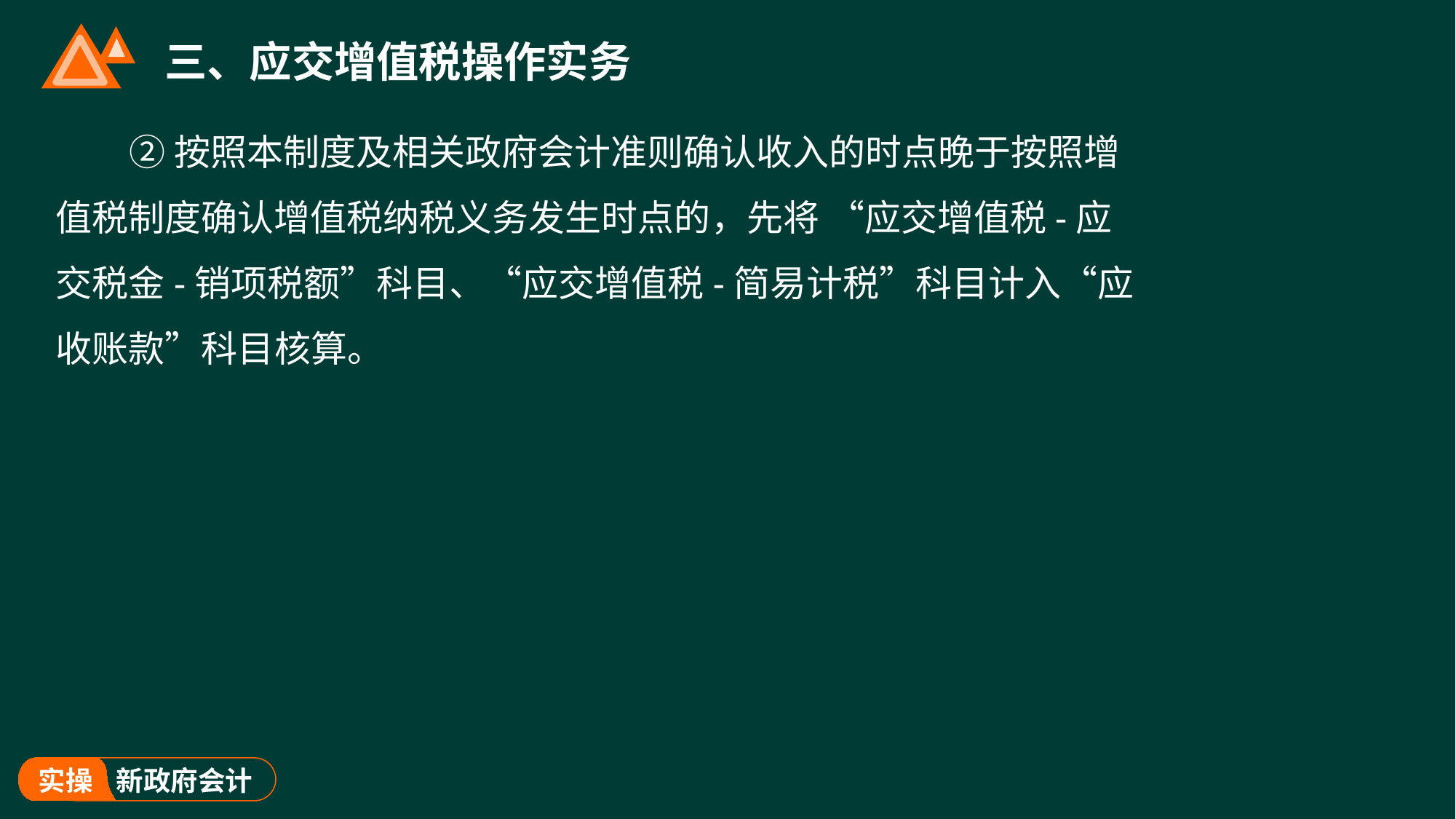

# 三、应交增值税操作实务
②按照本制度及相关政府会计准则确认收入的时点晚于按照增值税制度确认增值税纳税义务发生时点的，先将 “应交增值税-应交税金-销项税额”科目、“应交增值税-简易计税”科目计入“应收账款”科目核算。